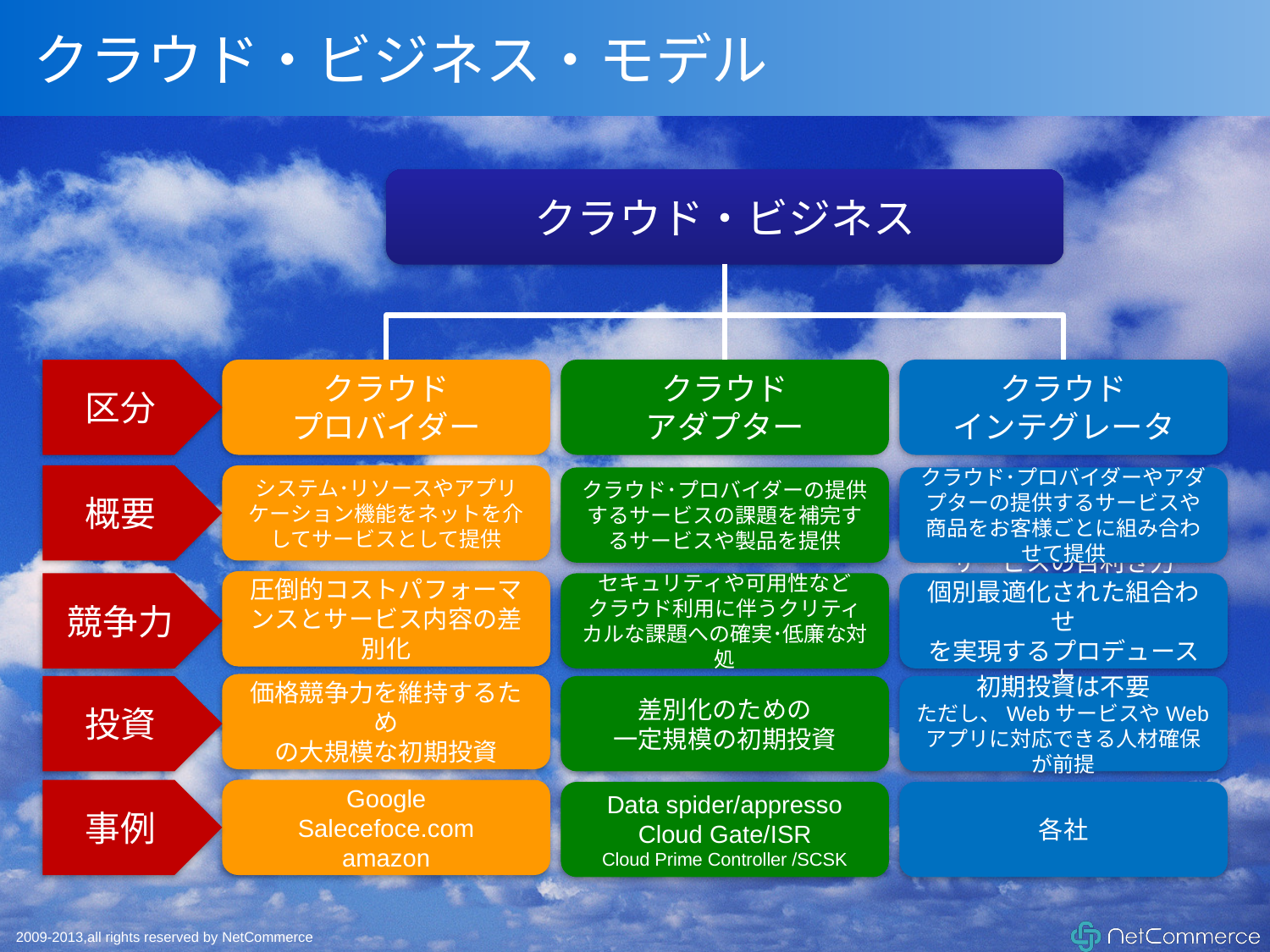

# クラウド・ビジネス・モデル

クラウド・ビジネス
クラウド
プロバイダー
クラウド
アダプター
クラウド
インテグレータ
区分
概要
システム･リソースやアプリケーション機能をネットを介してサービスとして提供
クラウド･プロバイダーの提供するサービスの課題を補完するサービスや製品を提供
クラウド･プロバイダーやアダプターの提供するサービスや商品をお客様ごとに組み合わせて提供
圧倒的コストパフォーマンスとサービス内容の差別化
競争力
セキュリティや可用性など
クラウド利用に伴うクリティカルな課題への確実･低廉な対処
サービスの目利き力
個別最適化された組合わせ
を実現するプロデュース力
価格競争力を維持するため
の大規模な初期投資
投資
差別化のための
一定規模の初期投資
初期投資は不要
ただし、WebサービスやWebアプリに対応できる人材確保が前提
事例
Google
Salecefoce.com
amazon
Data spider/appresso
Cloud Gate/ISR
Cloud Prime Controller /SCSK
各社